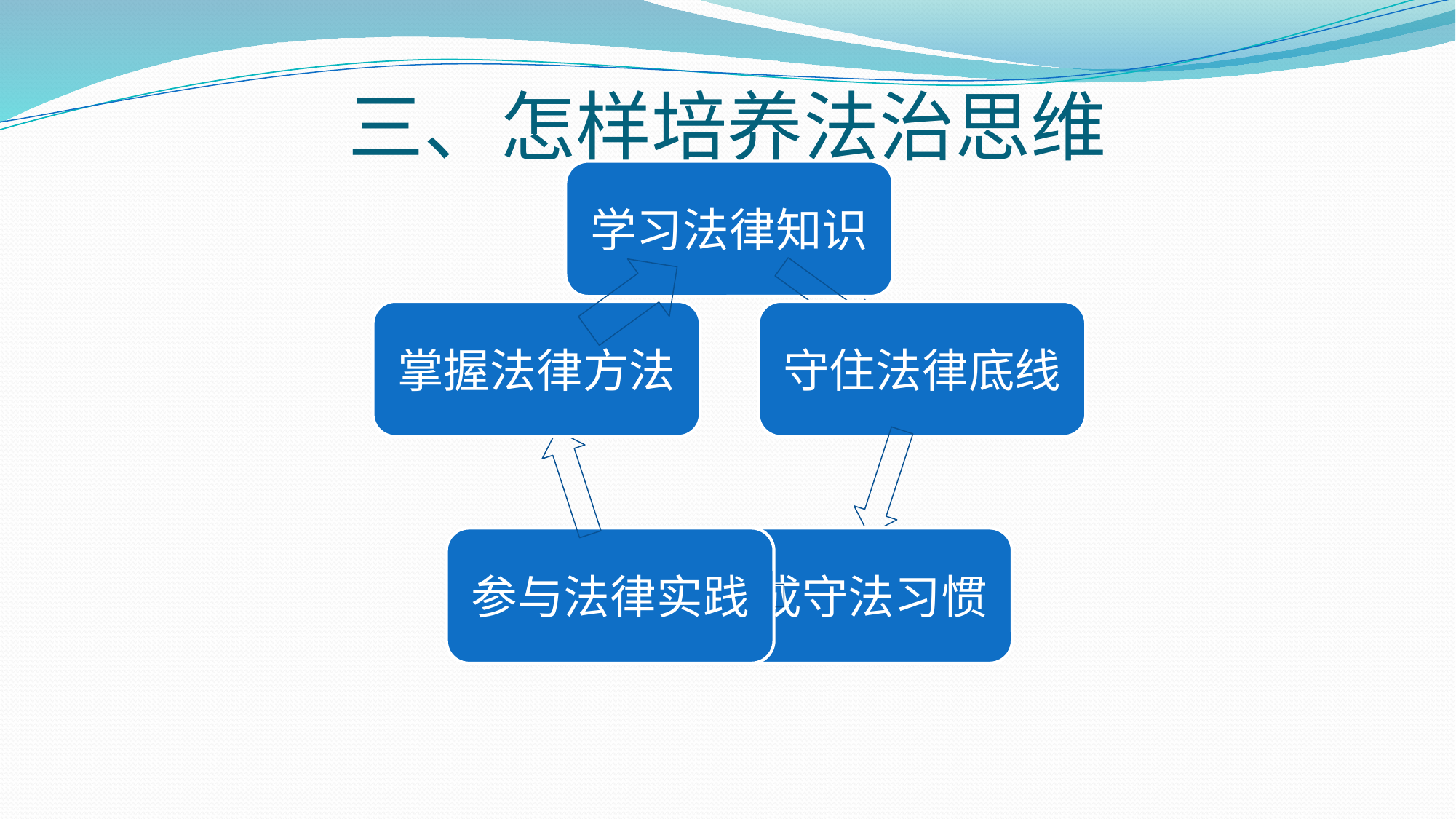

# 三、怎样培养法治思维
学习法律知识
守住法律底线
养成守法习惯
参与法律实践
掌握法律方法